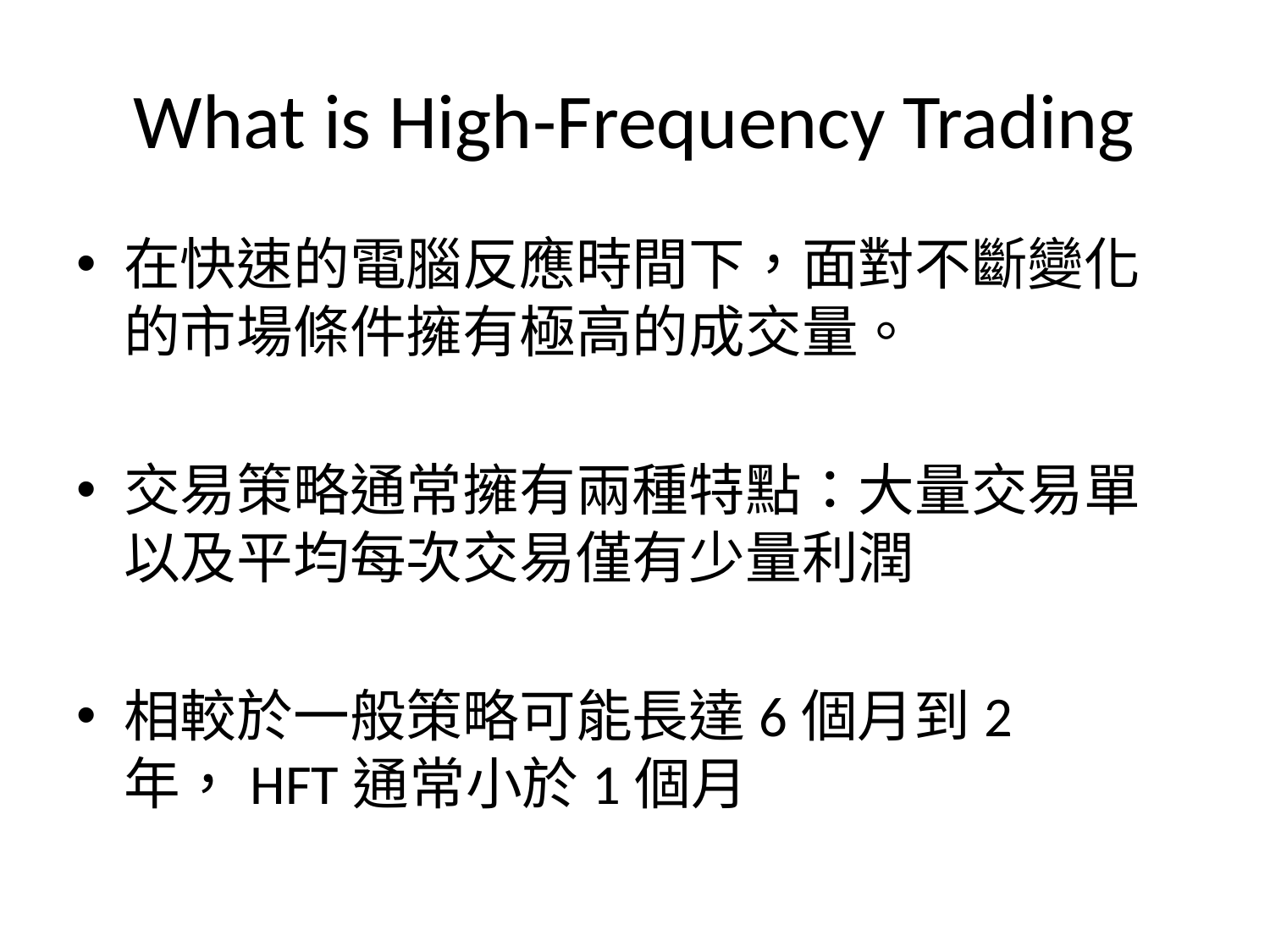

# What is High-Frequency Trading
在快速的電腦反應時間下，面對不斷變化的市場條件擁有極高的成交量。

交易策略通常擁有兩種特點：大量交易單以及平均每次交易僅有少量利潤

相較於一般策略可能長達6個月到2年，HFT通常小於1個月